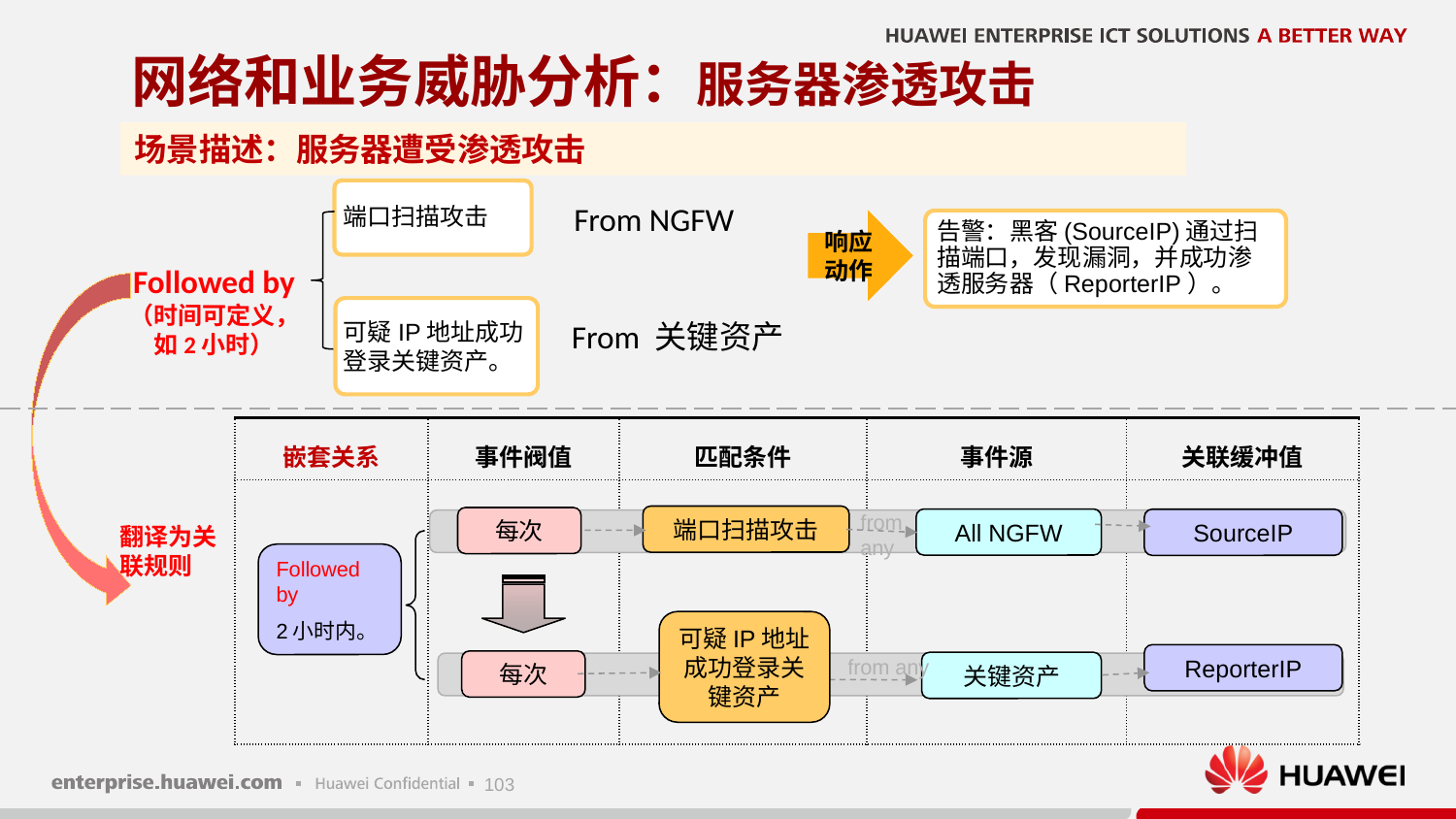

# 网络和业务威胁分析：服务器渗透攻击
场景描述：服务器遭受渗透攻击

端口扫描攻击
From NGFW
响应动作

告警：黑客(SourceIP)通过扫描端口，发现漏洞，并成功渗透服务器（ReporterIP）。

Followed by
（时间可定义，如2小时）

可疑IP地址成功登录关键资产。
From 关键资产
| 嵌套关系 | 事件阀值 | 匹配条件 | 事件源 | 关联缓冲值 |
| --- | --- | --- | --- | --- |
|  |  |  |  |  |
from
any
端口扫描攻击
每次
All NGFW
SourceIP

Followed by
2小时内。

可疑IP地址成功登录关键资产
ReporterIP
from any

每次
关键资产

翻译为关联规则